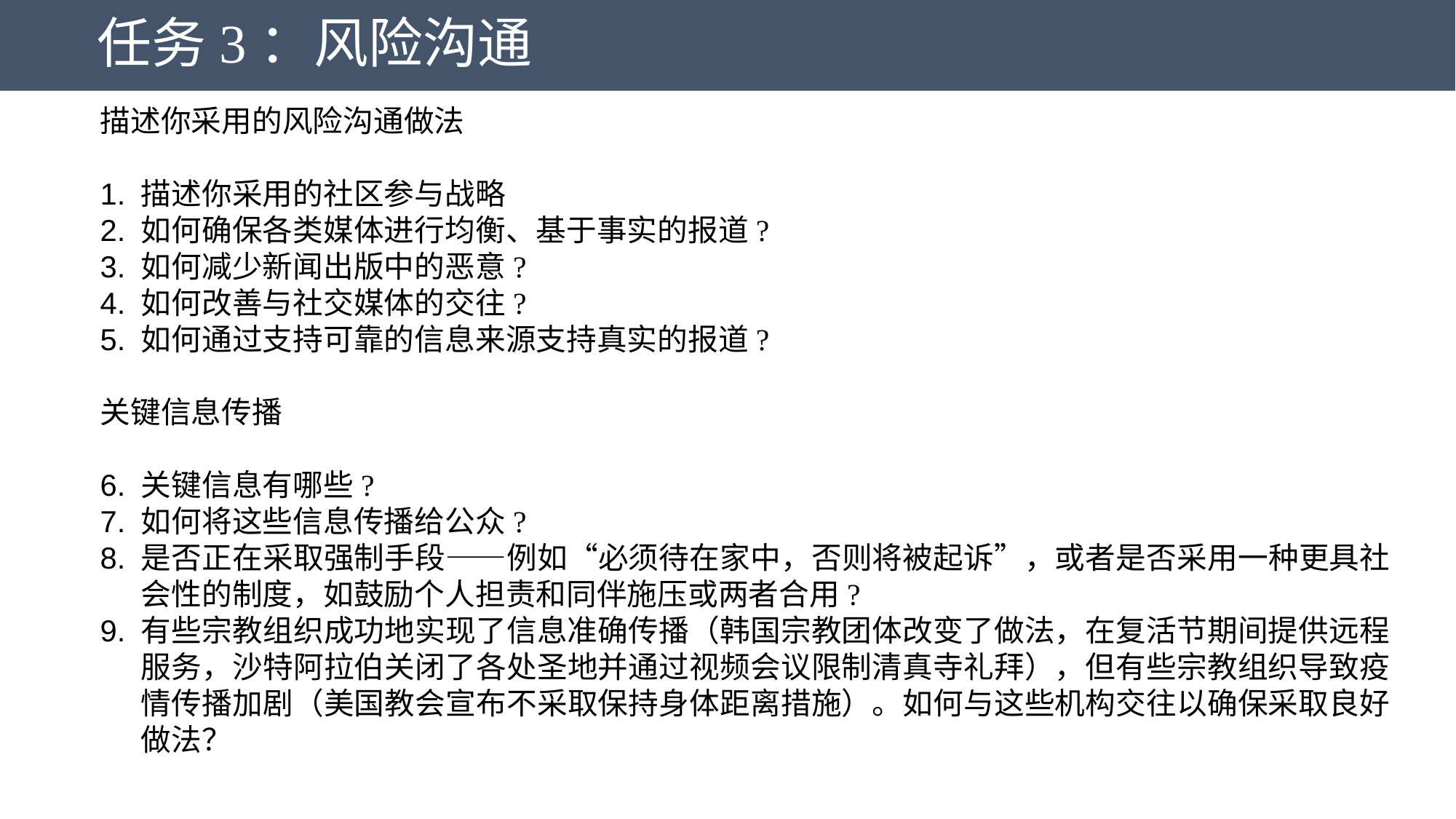

# 任务3：风险沟通
描述你采用的风险沟通做法

描述你采用的社区参与战略
如何确保各类媒体进行均衡、基于事实的报道?
如何减少新闻出版中的恶意?
如何改善与社交媒体的交往?
如何通过支持可靠的信息来源支持真实的报道?

关键信息传播

关键信息有哪些?
如何将这些信息传播给公众?
是否正在采取强制手段——例如“必须待在家中，否则将被起诉”，或者是否采用一种更具社会性的制度，如鼓励个人担责和同伴施压或两者合用?
有些宗教组织成功地实现了信息准确传播（韩国宗教团体改变了做法，在复活节期间提供远程服务，沙特阿拉伯关闭了各处圣地并通过视频会议限制清真寺礼拜），但有些宗教组织导致疫情传播加剧（美国教会宣布不采取保持身体距离措施）。如何与这些机构交往以确保采取良好做法？